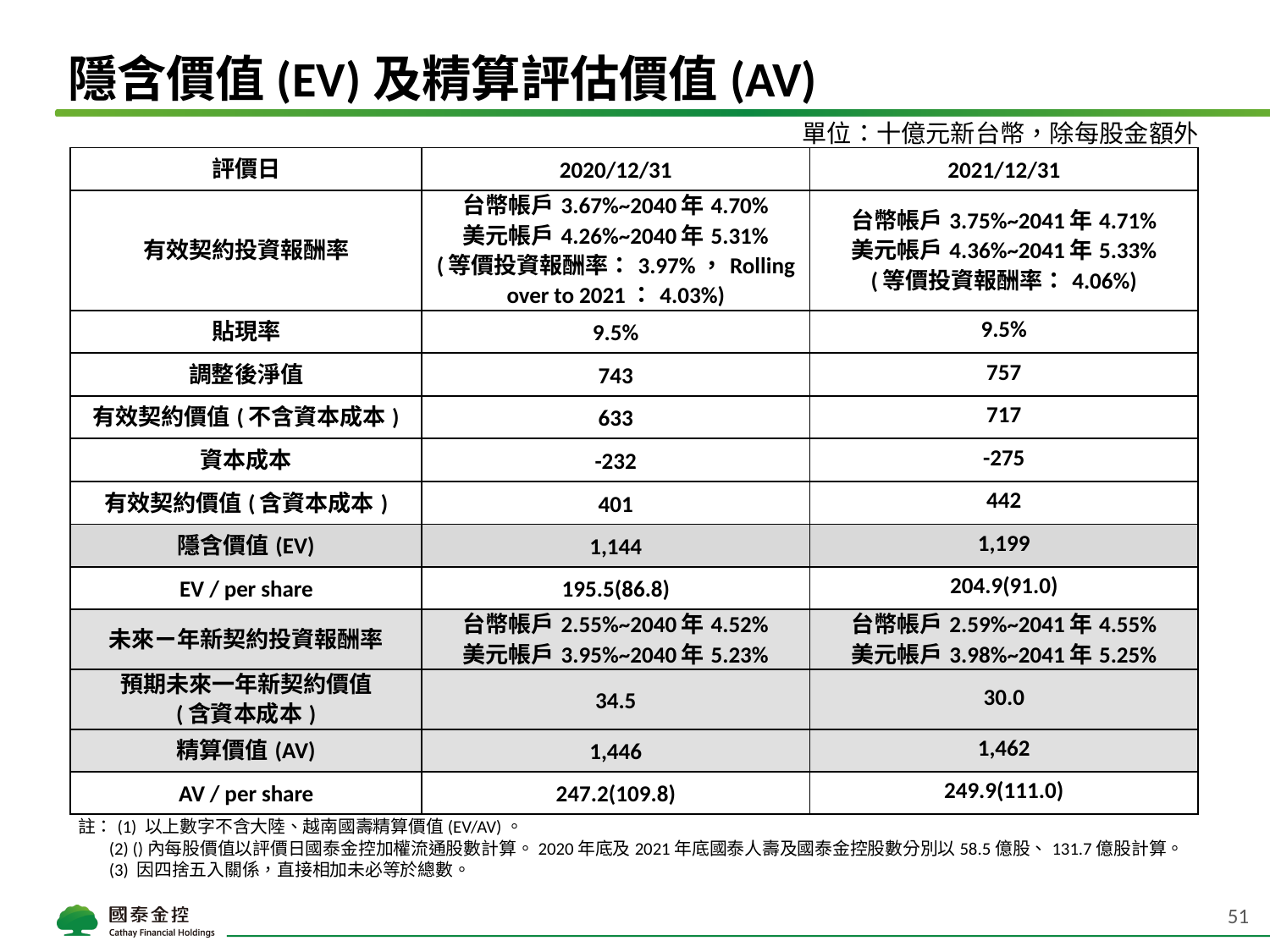

# 隱含價值(EV)及精算評估價值(AV)
單位：十億元新台幣，除每股金額外
| 評價日 | 2020/12/31 | 2021/12/31 |
| --- | --- | --- |
| 有效契約投資報酬率 | 台幣帳戶3.67%~2040年4.70% 美元帳戶4.26%~2040年5.31% (等價投資報酬率：3.97%，Rolling over to 2021：4.03%) | 台幣帳戶3.75%~2041年4.71% 美元帳戶4.36%~2041年5.33% (等價投資報酬率：4.06%) |
| 貼現率 | 9.5% | 9.5% |
| 調整後淨值 | 743 | 757 |
| 有效契約價值(不含資本成本) | 633 | 717 |
| 資本成本 | -232 | -275 |
| 有效契約價值(含資本成本) | 401 | 442 |
| 隱含價值(EV) | 1,144 | 1,199 |
| EV / per share | 195.5(86.8) | 204.9(91.0) |
| 未來ㄧ年新契約投資報酬率 | 台幣帳戶2.55%~2040年4.52% 美元帳戶3.95%~2040年5.23% | 台幣帳戶2.59%~2041年4.55% 美元帳戶3.98%~2041年5.25% |
| 預期未來一年新契約價值 (含資本成本) | 34.5 | 30.0 |
| 精算價值(AV) | 1,446 | 1,462 |
| AV / per share | 247.2(109.8) | 249.9(111.0) |
 註：(1) 以上數字不含大陸、越南國壽精算價值(EV/AV)。
          (2) ()內每股價值以評價日國泰金控加權流通股數計算。2020年底及2021年底國泰人壽及國泰金控股數分別以58.5億股、131.7億股計算。
          (3) 因四捨五入關係，直接相加未必等於總數。
51